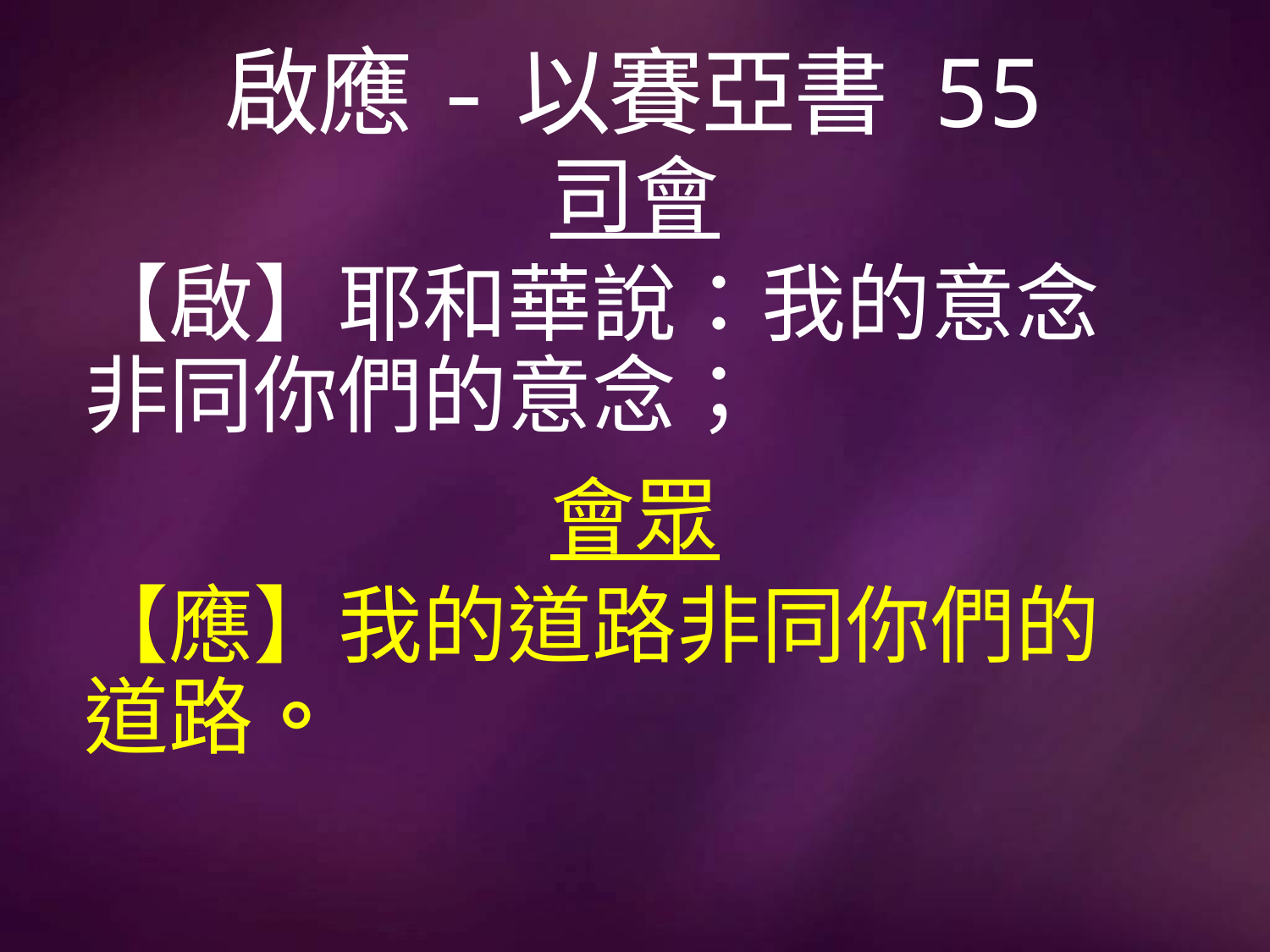

# 啟應-以賽亞書 55
司會
【啟】耶和華說：我的意念非同你們的意念；

會眾
【應】我的道路非同你們的道路。